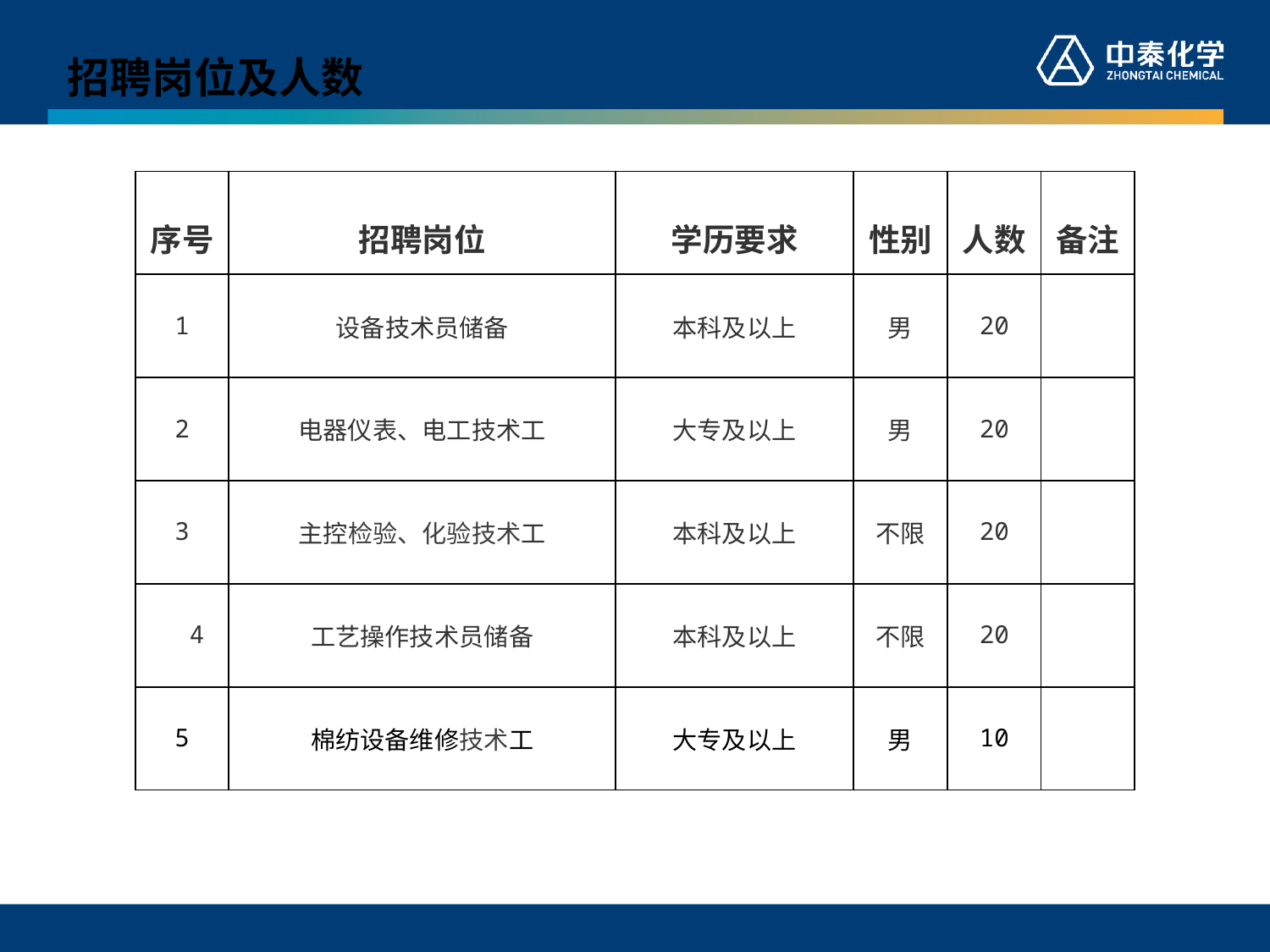

招聘岗位及人数
| 序号 | 招聘岗位 | 学历要求 | 性别 | 人数 | 备注 |
| --- | --- | --- | --- | --- | --- |
| 1 | 设备技术员储备 | 本科及以上 | 男 | 20 |  |
| 2 | 电器仪表、电工技术工 | 大专及以上 | 男 | 20 |  |
| 3 | 主控检验、化验技术工 | 本科及以上 | 不限 | 20 |  |
| 4 | 工艺操作技术员储备 | 本科及以上 | 不限 | 20 |  |
| 5 | 棉纺设备维修技术工 | 大专及以上 | 男 | 10 |  |